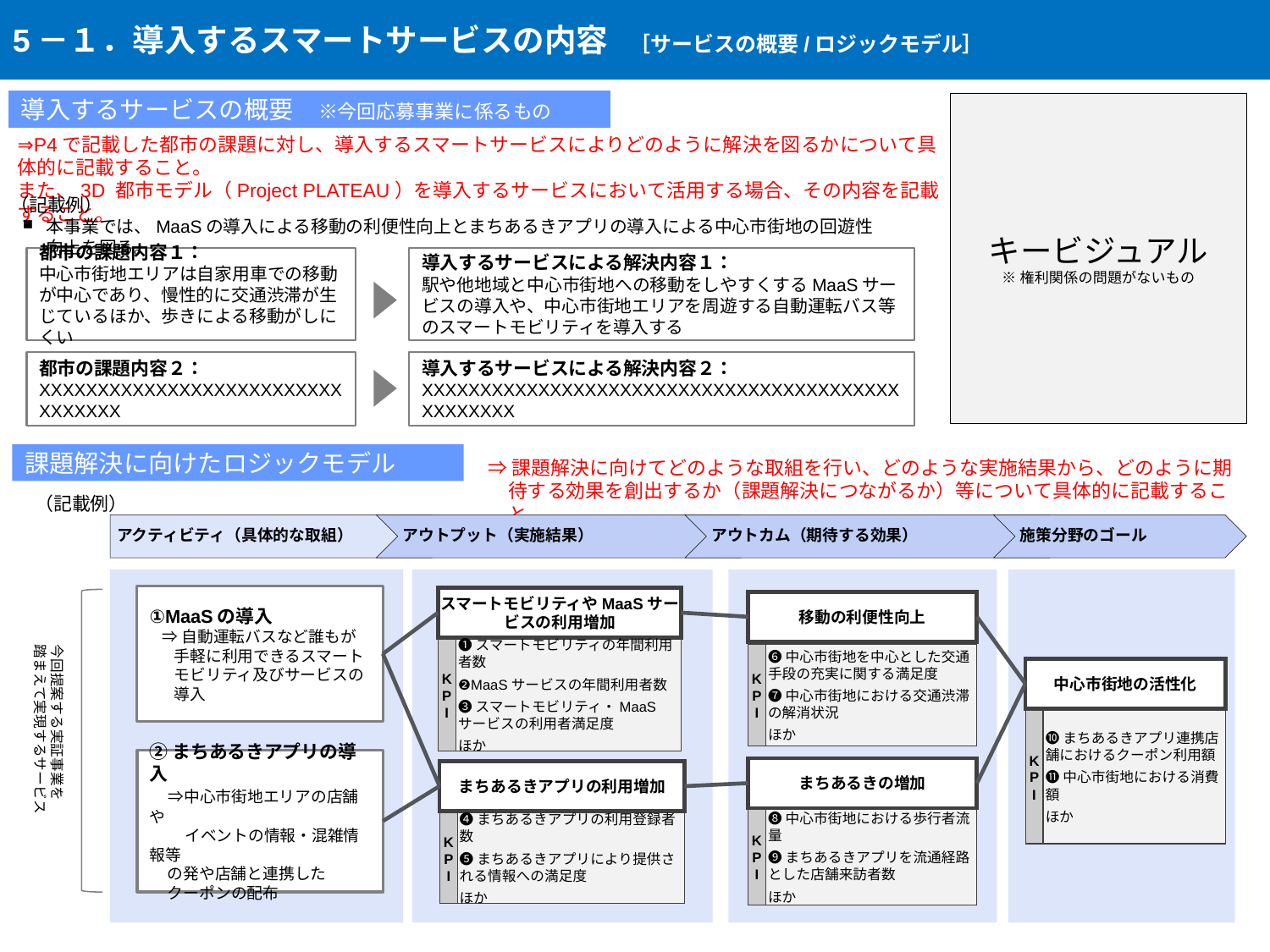

5－１．導入するスマートサービスの内容　［サービスの概要/ロジックモデル］
導入するサービスの概要　※今回応募事業に係るもの
キービジュアル
※権利関係の問題がないもの
⇒P4で記載した都市の課題に対し、導入するスマートサービスによりどのように解決を図るかについて具体的に記載すること。
また、3D 都市モデル（Project PLATEAU）を導入するサービスにおいて活用する場合、その内容を記載すること。
（記載例）
本事業では、MaaSの導入による移動の利便性向上とまちあるきアプリの導入による中心市街地の回遊性向上を図る。​
都市の課題内容１：
中心市街地エリアは自家用車での移動が中心であり、慢性的に交通渋滞が生じているほか、歩きによる移動がしにくい
導入するサービスによる解決内容１：
駅や他地域と中心市街地への移動をしやすくするMaaSサービスの導入や、中心市街地エリアを周遊する自動運転バス等のスマートモビリティを導入する

都市の課題内容２：XXXXXXXXXXXXXXXXXXXXXXXXXXXXXXXXX
導入するサービスによる解決内容２：
XXXXXXXXXXXXXXXXXXXXXXXXXXXXXXXXXXXXXXXXXXXXXXXXX

課題解決に向けたロジックモデル
⇒課題解決に向けてどのような取組を行い、どのような実施結果から、どのように期待する効果を創出するか（課題解決につながるか）等について具体的に記載すること。
（記載例）
アクティビティ（具体的な取組）
アウトプット（実施結果）
アウトカム（期待する効果）
施策分野のゴール

①MaaSの導入
⇒自動運転バスなど誰もが手軽に利用できるスマートモビリティ及びサービスの導入
スマートモビリティやMaaSサービスの利用増加
❶スマートモビリティの年間利用者数
❷MaaSサービスの年間利用者数
❸スマートモビリティ・MaaSサービスの利用者満足度
ほか
K
P
I

移動の利便性向上
❻中心市街地を中心とした交通手段の充実に関する満足度
❼中心市街地における交通渋滞の解消状況
ほか
K
P
I
今回提案する実証事業を
踏まえて実現するサービス
中心市街地の活性化
➓まちあるきアプリ連携店舗におけるクーポン利用額
⓫中心市街地における消費額
ほか
K
P
I
②まちあるきアプリの導入　
　⇒中心市街地エリアの店舗や
　　 イベントの情報・混雑情報等
     の発や店舗と連携した
     クーポンの配布
まちあるきの増加
❽中心市街地における歩行者流量
❾まちあるきアプリを流通経路とした店舗来訪者数
ほか
K
P
I
まちあるきアプリの利用増加
❹まちあるきアプリの利用登録者数
❺まちあるきアプリにより提供される情報への満足度
ほか
K
P
I